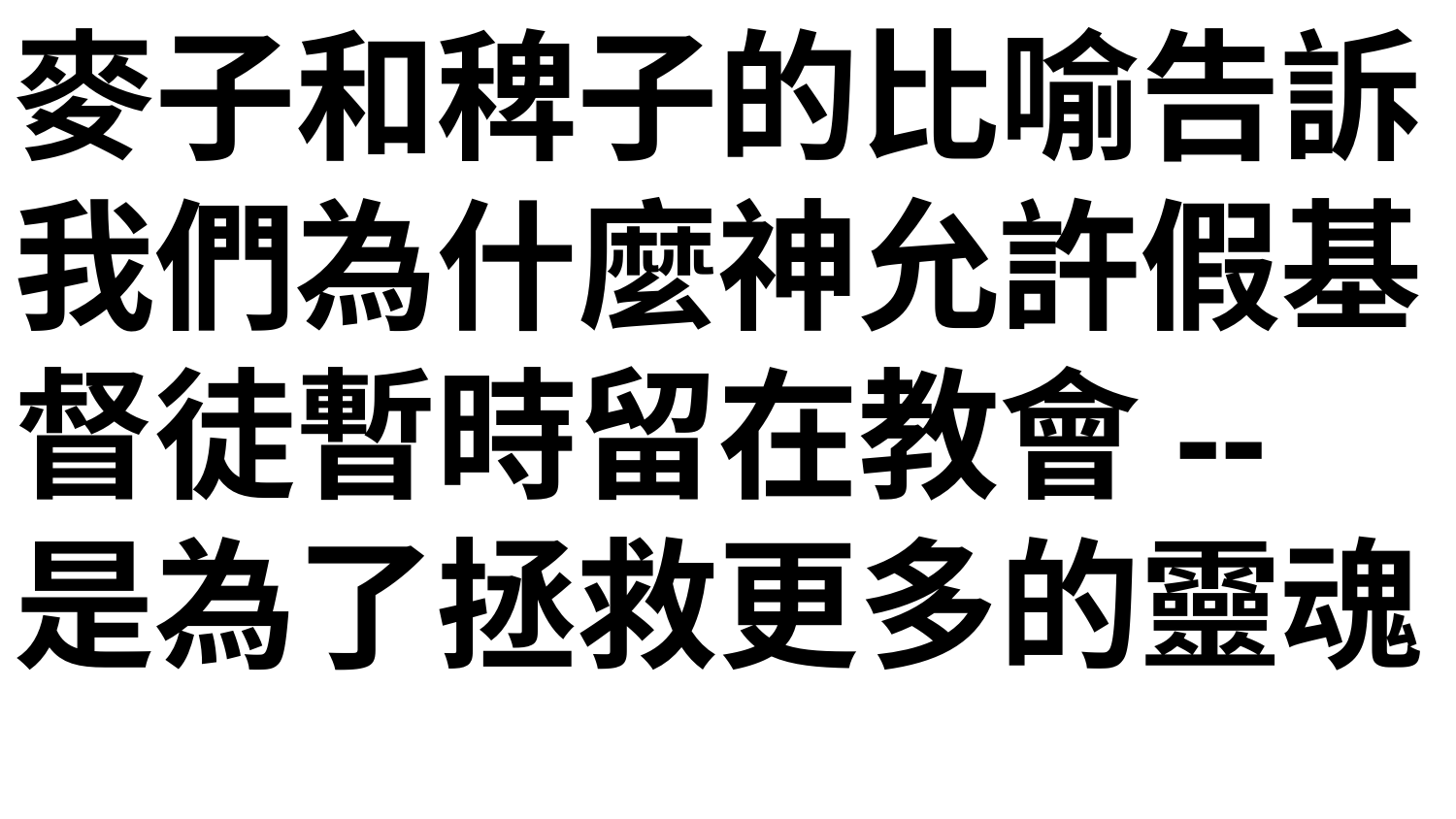

麥子和稗子的比喻告訴我們為什麼神允許假基督徒暫時留在教會--是為了拯救更多的靈魂。